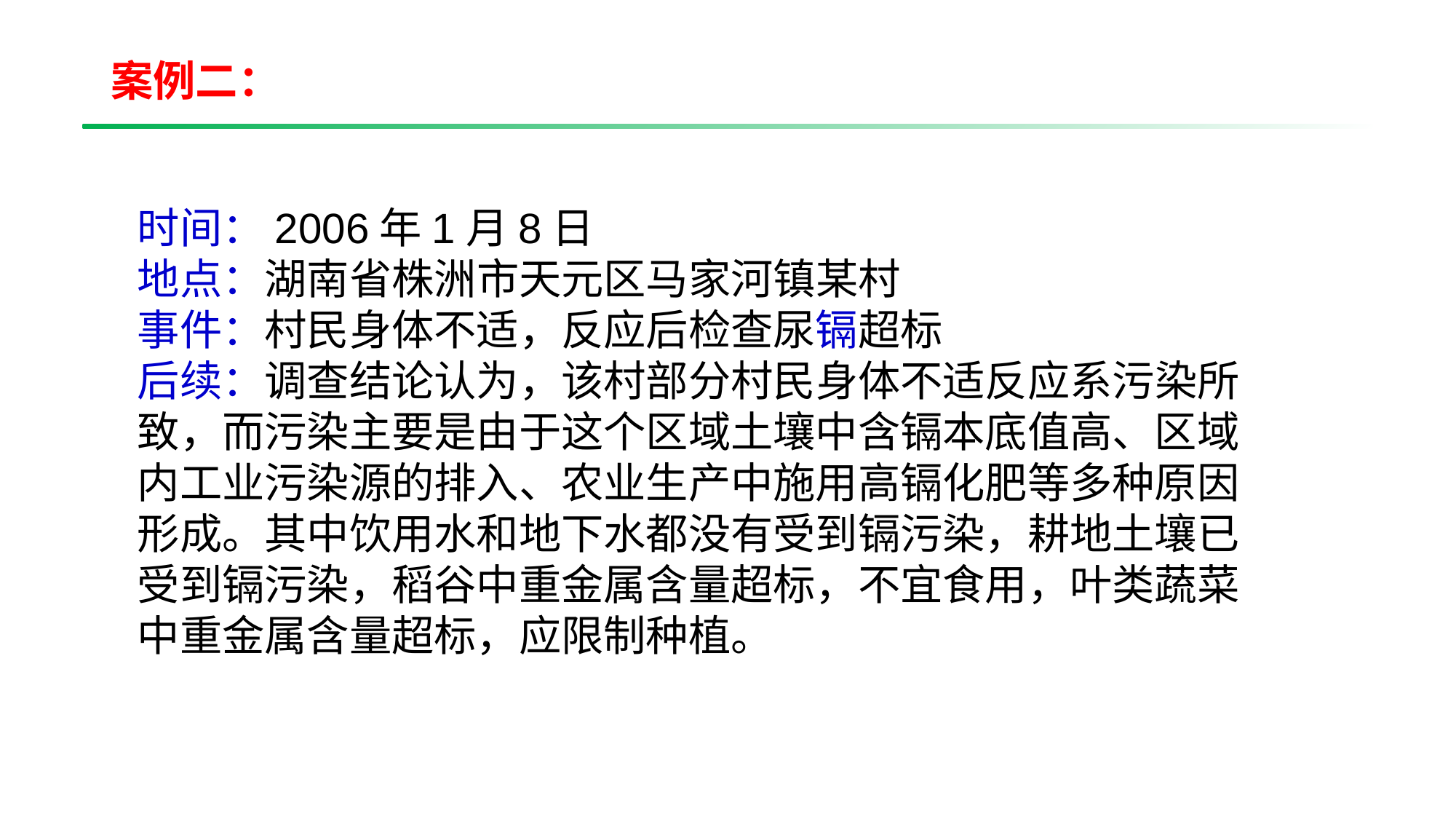

案例二：
时间：2006年1月8日
地点：湖南省株洲市天元区马家河镇某村
事件：村民身体不适，反应后检查尿镉超标
后续：调查结论认为，该村部分村民身体不适反应系污染所致，而污染主要是由于这个区域土壤中含镉本底值高、区域内工业污染源的排入、农业生产中施用高镉化肥等多种原因形成。其中饮用水和地下水都没有受到镉污染，耕地土壤已受到镉污染，稻谷中重金属含量超标，不宜食用，叶类蔬菜中重金属含量超标，应限制种植。